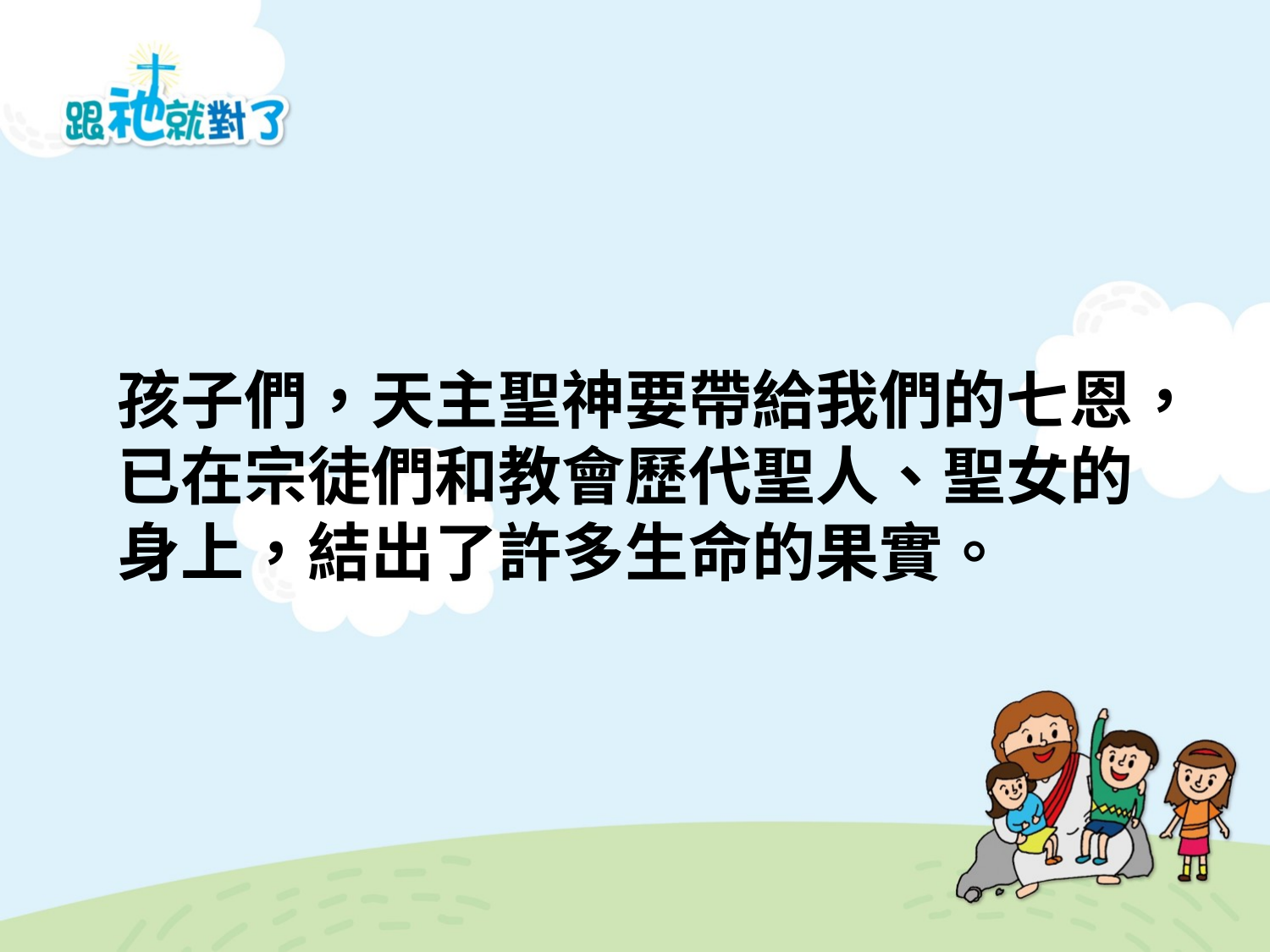

孩子們，天主聖神要帶給我們的七恩，已在宗徒們和教會歷代聖人、聖女的身上，結出了許多生命的果實。